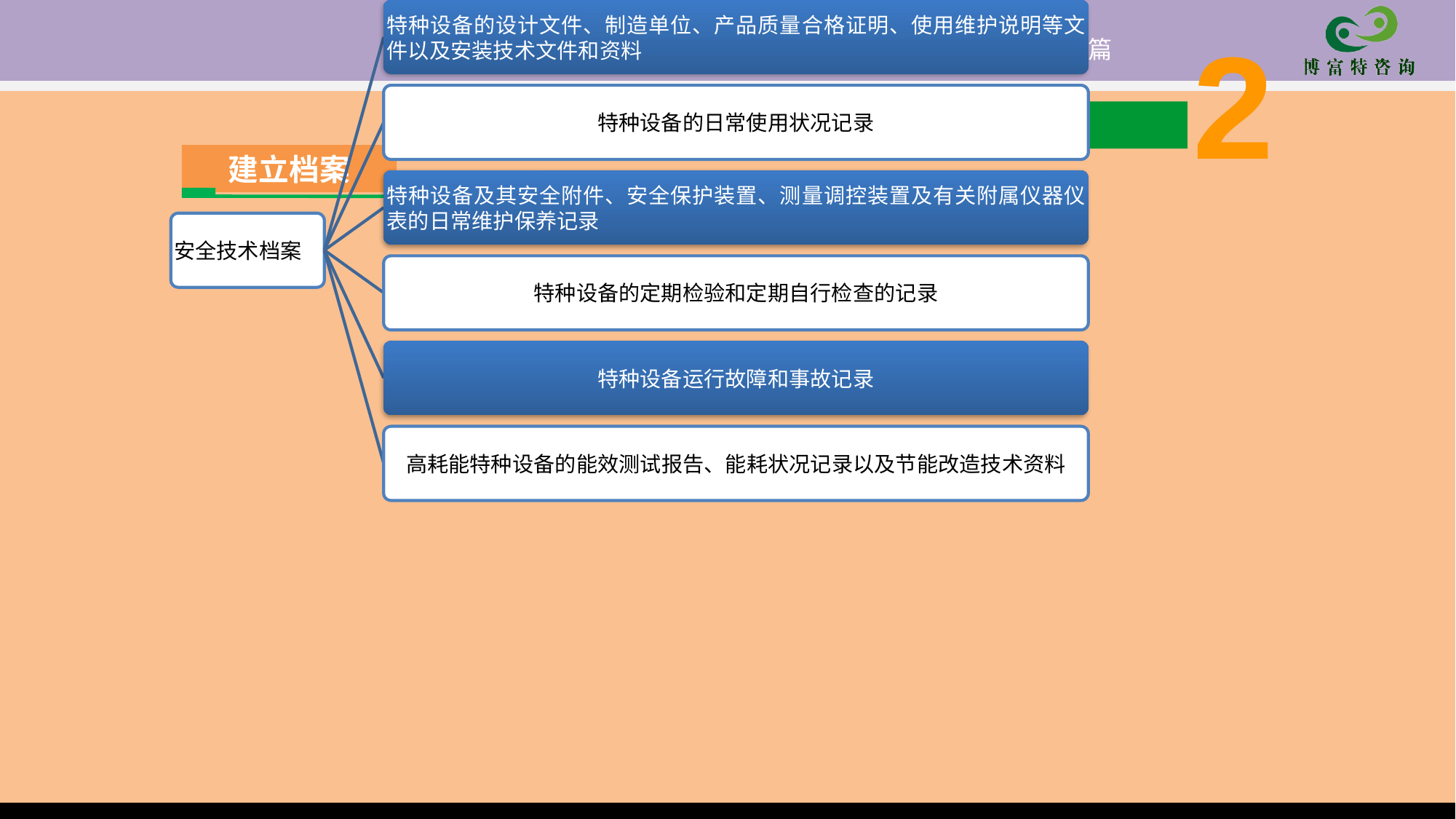

2
第二篇
使用
建立档案

安全技术档案

特种设备的设计文件、制造单位、产品质量合格证明、使用维护说明等文件以及安装技术文件和资料

特种设备的日常使用状况记录

特种设备及其安全附件、安全保护装置、测量调控装置及有关附属仪器仪表的日常维护保养记录

特种设备的定期检验和定期自行检查的记录

特种设备运行故障和事故记录

高耗能特种设备的能效测试报告、能耗状况记录以及节能改造技术资料